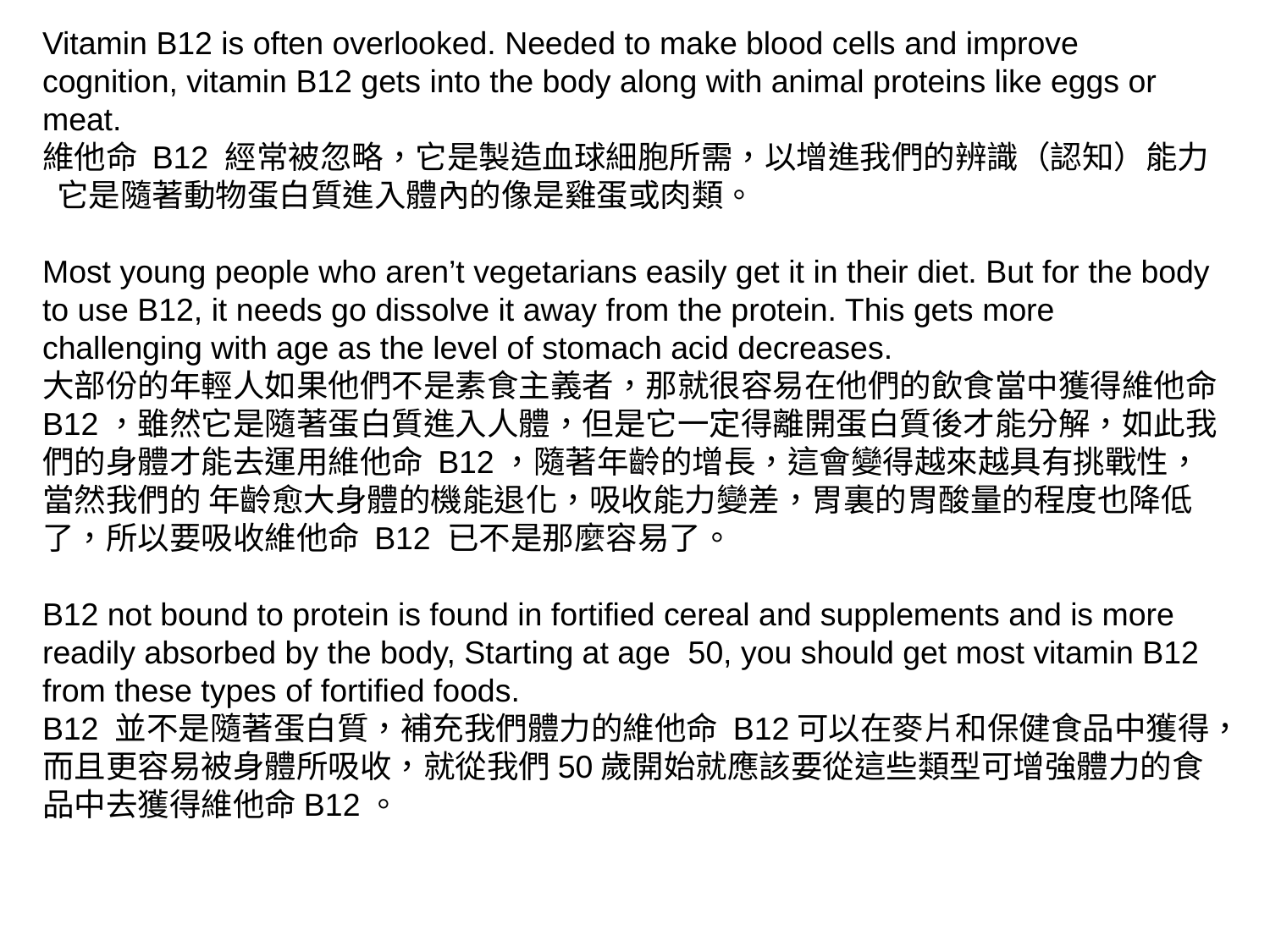

Vitamin B12 is often overlooked. Needed to make blood cells and improve cognition, vitamin B12 gets into the body along with animal proteins like eggs or meat.
維他命 B12 經常被忽略，它是製造血球細胞所需，以增進我們的辨識（認知）能力
 它是隨著動物蛋白質進入體內的像是雞蛋或肉類。

Most young people who aren’t vegetarians easily get it in their diet. But for the body to use B12, it needs go dissolve it away from the protein. This gets more challenging with age as the level of stomach acid decreases.
大部份的年輕人如果他們不是素食主義者，那就很容易在他們的飲食當中獲得維他命B12，雖然它是隨著蛋白質進入人體，但是它一定得離開蛋白質後才能分解，如此我們的身體才能去運用維他命 B12，隨著年齡的增長，這會變得越來越具有挑戰性，當然我們的 年齡愈大身體的機能退化，吸收能力變差，胃裏的胃酸量的程度也降低了，所以要吸收維他命 B12 已不是那麼容易了。

B12 not bound to protein is found in fortified cereal and supplements and is more readily absorbed by the body, Starting at age  50, you should get most vitamin B12 from these types of fortified foods.
B12 並不是隨著蛋白質，補充我們體力的維他命 B12可以在麥片和保健食品中獲得，而且更容易被身體所吸收，就從我們50歲開始就應該要從這些類型可增強體力的食品中去獲得維他命B12。